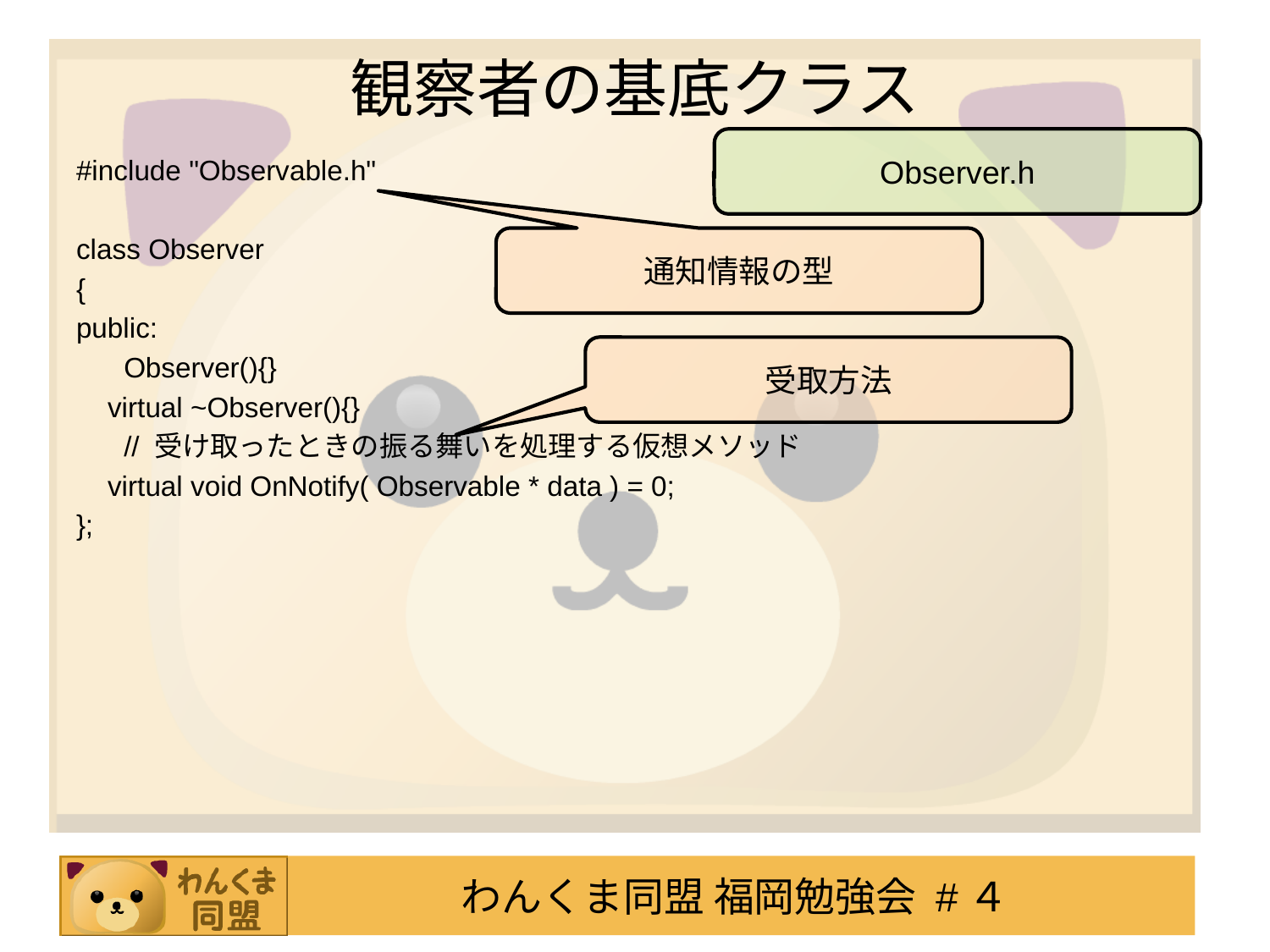

# 観察者の基底クラス
Observer.h
#include "Observable.h"

class Observer
{
public:
	Observer(){}
    virtual ~Observer(){}
	// 受け取ったときの振る舞いを処理する仮想メソッド
    virtual void OnNotify( Observable * data ) = 0;
};
通知情報の型
受取方法